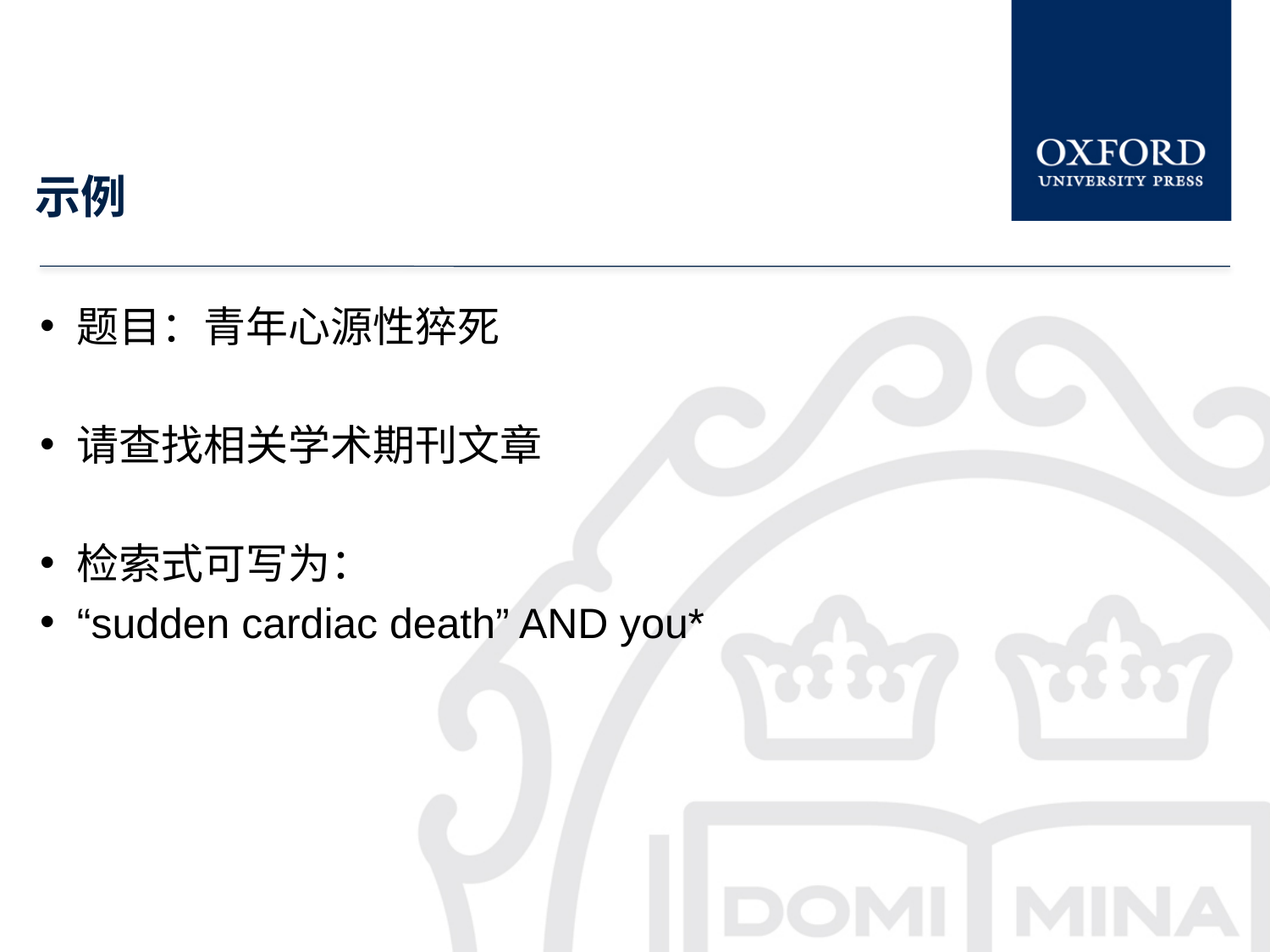

# 示例
题目：青年心源性猝死

请查找相关学术期刊文章

检索式可写为：
“sudden cardiac death” AND you*